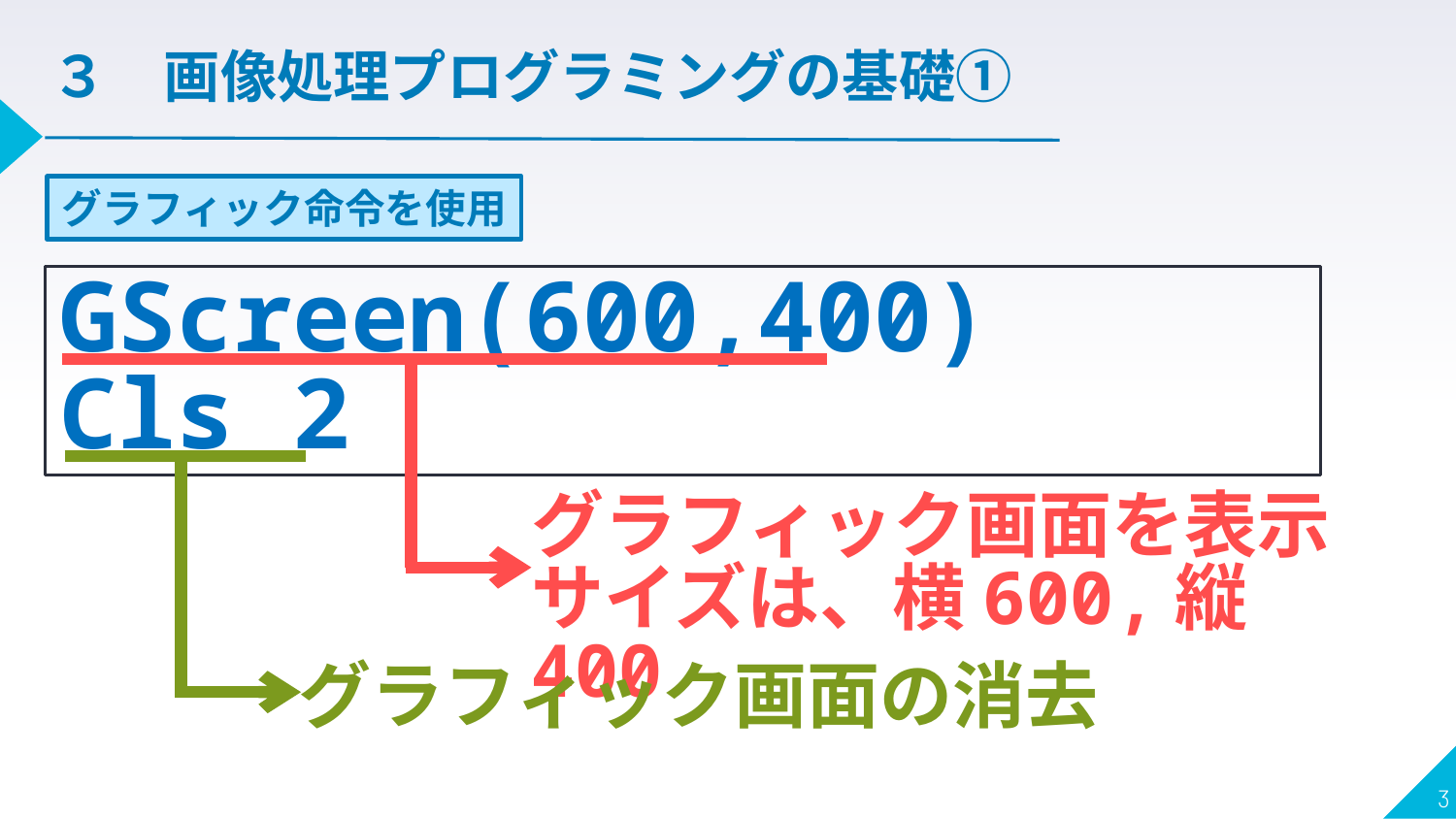

３　画像処理プログラミングの基礎①
グラフィック命令を使用
GScreen(600,400)
Cls 2
グラフィック画面を表示
サイズは、横600,縦400
グラフィック画面の消去
3